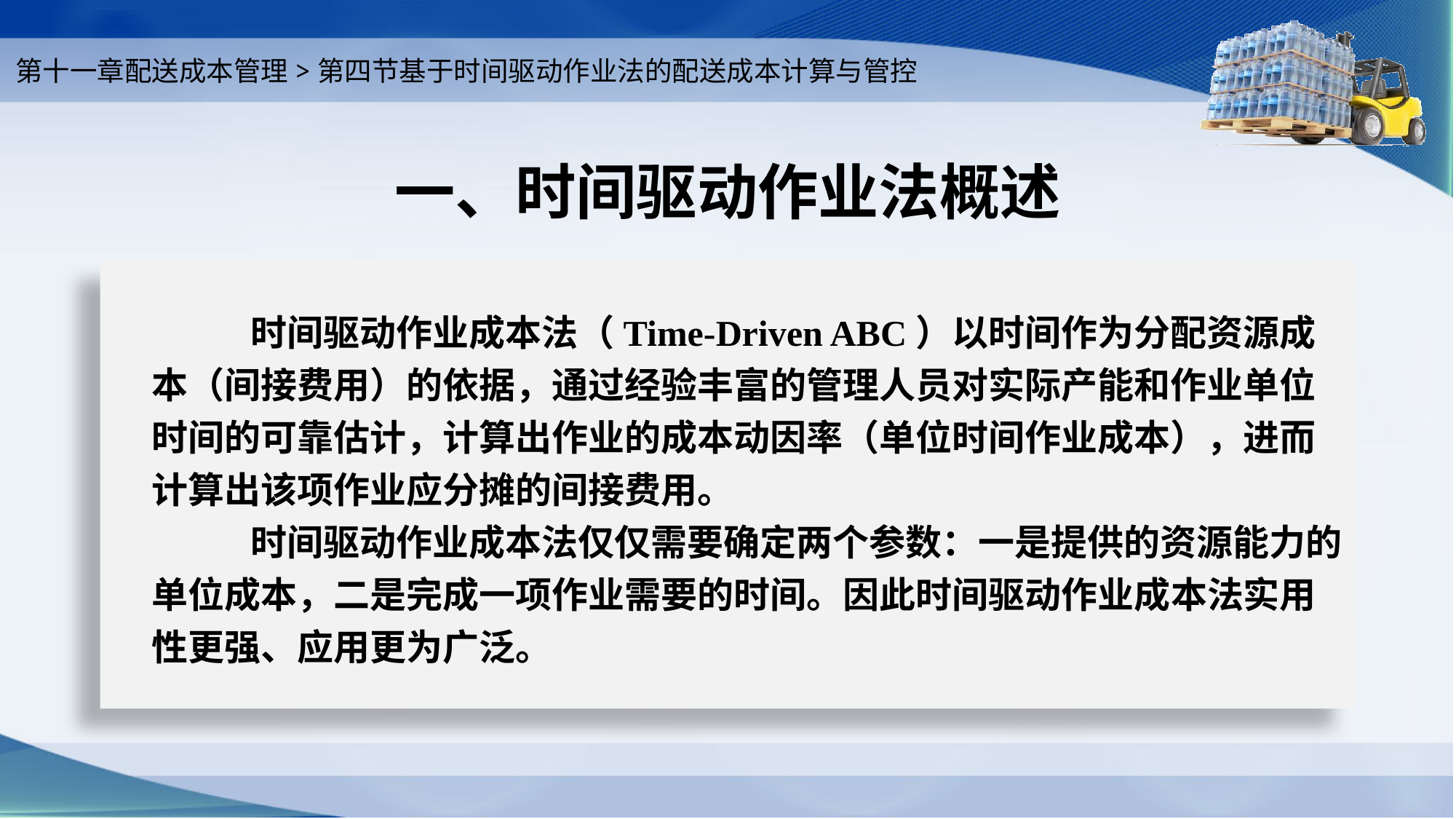

第十一章配送成本管理>第四节基于时间驱动作业法的配送成本计算与管控
# 一、时间驱动作业法概述
时间驱动作业成本法（Time-Driven ABC）以时间作为分配资源成本（间接费用）的依据，通过经验丰富的管理人员对实际产能和作业单位时间的可靠估计，计算出作业的成本动因率（单位时间作业成本），进而计算出该项作业应分摊的间接费用。
时间驱动作业成本法仅仅需要确定两个参数：一是提供的资源能力的单位成本，二是完成一项作业需要的时间。因此时间驱动作业成本法实用性更强、应用更为广泛。